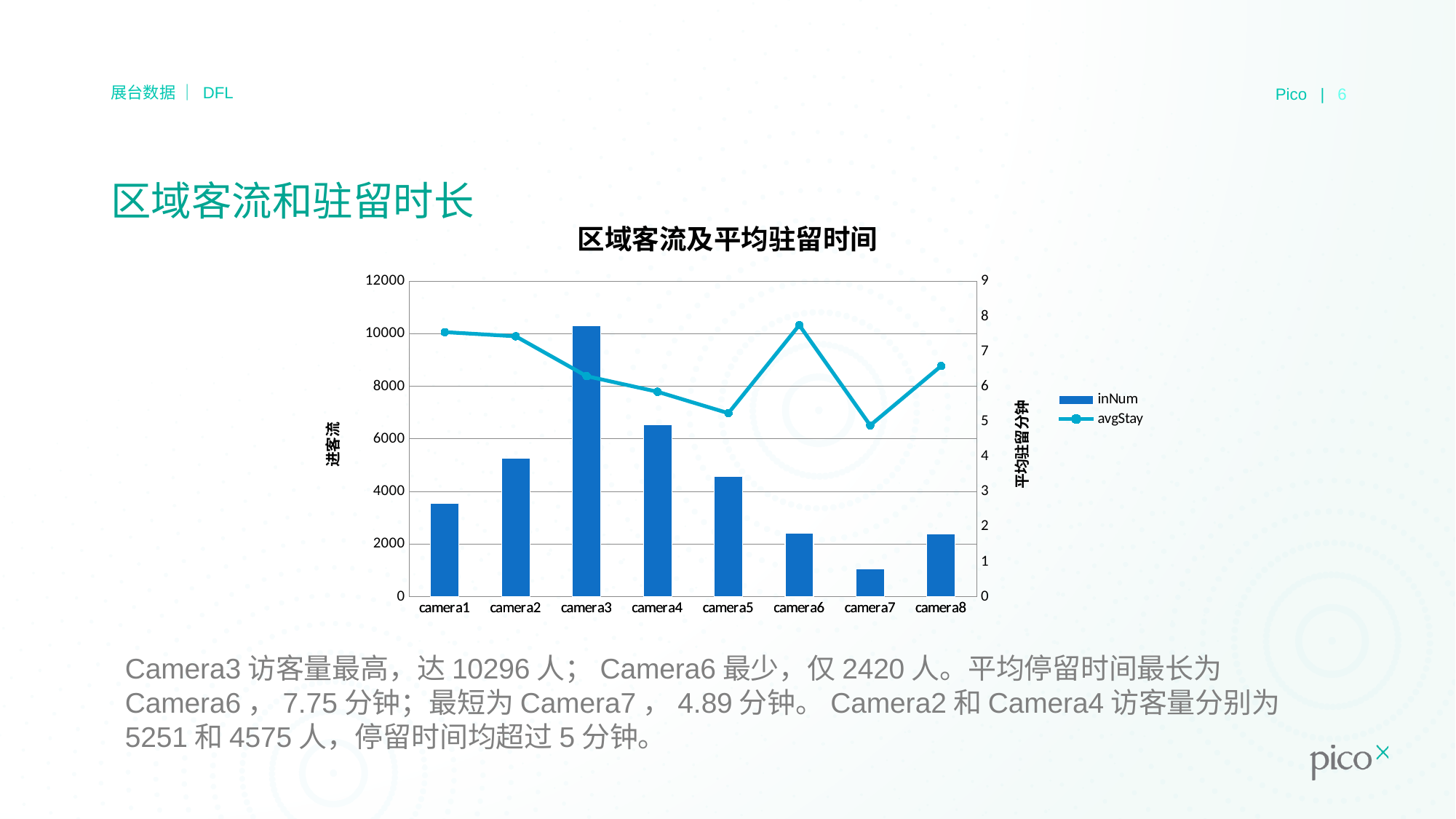

Pico   |
6
展台数据 ｜ DFL
# 区域客流和驻留时长

### Chart: 区域客流及平均驻留时间

| Category |  |  |
|---|---|---|
| camera1 | 3553.0 | 7.547447599999998 |
| camera2 | 5251.0 | 7.428531889999999 |
| camera3 | 10296.0 | 6.292124239999996 |
| camera4 | 6538.0 | 5.846378279999998 |
| camera5 | 4575.0 | 5.232822539999998 |
| camera6 | 2420.0 | 7.745623170000002 |
| camera7 | 1044.0 | 4.88689922 |
| camera8 | 2383.0 | 6.58002131 |
Camera3访客量最高，达10296人；Camera6最少，仅2420人。平均停留时间最长为Camera6，7.75分钟；最短为Camera7，4.89分钟。Camera2和Camera4访客量分别为5251和4575人，停留时间均超过5分钟。